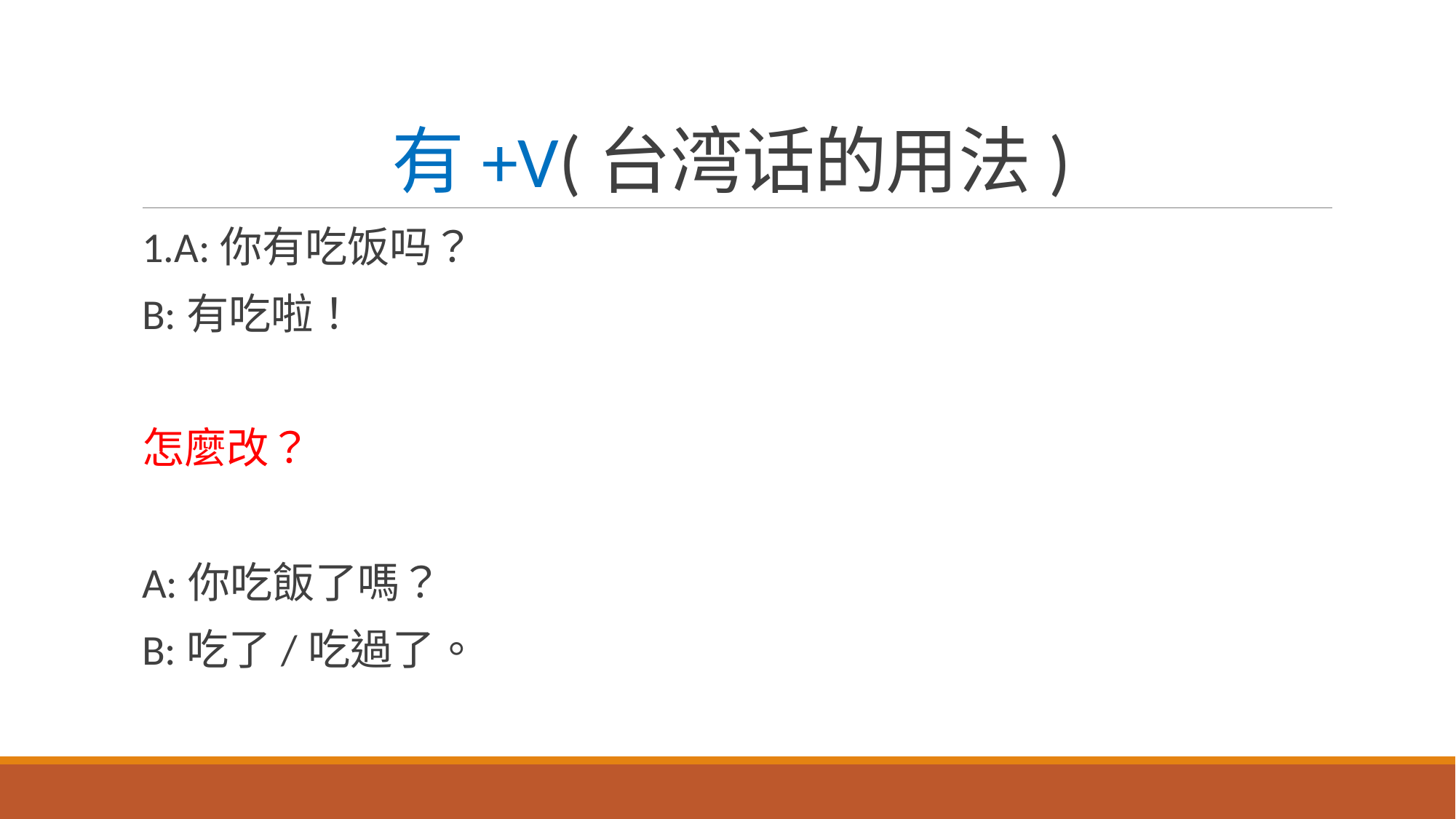

# 有+V(台湾话的用法)
1.A:你有吃饭吗？
B:有吃啦！

怎麼改？

A:你吃飯了嗎？
B:吃了/吃過了。